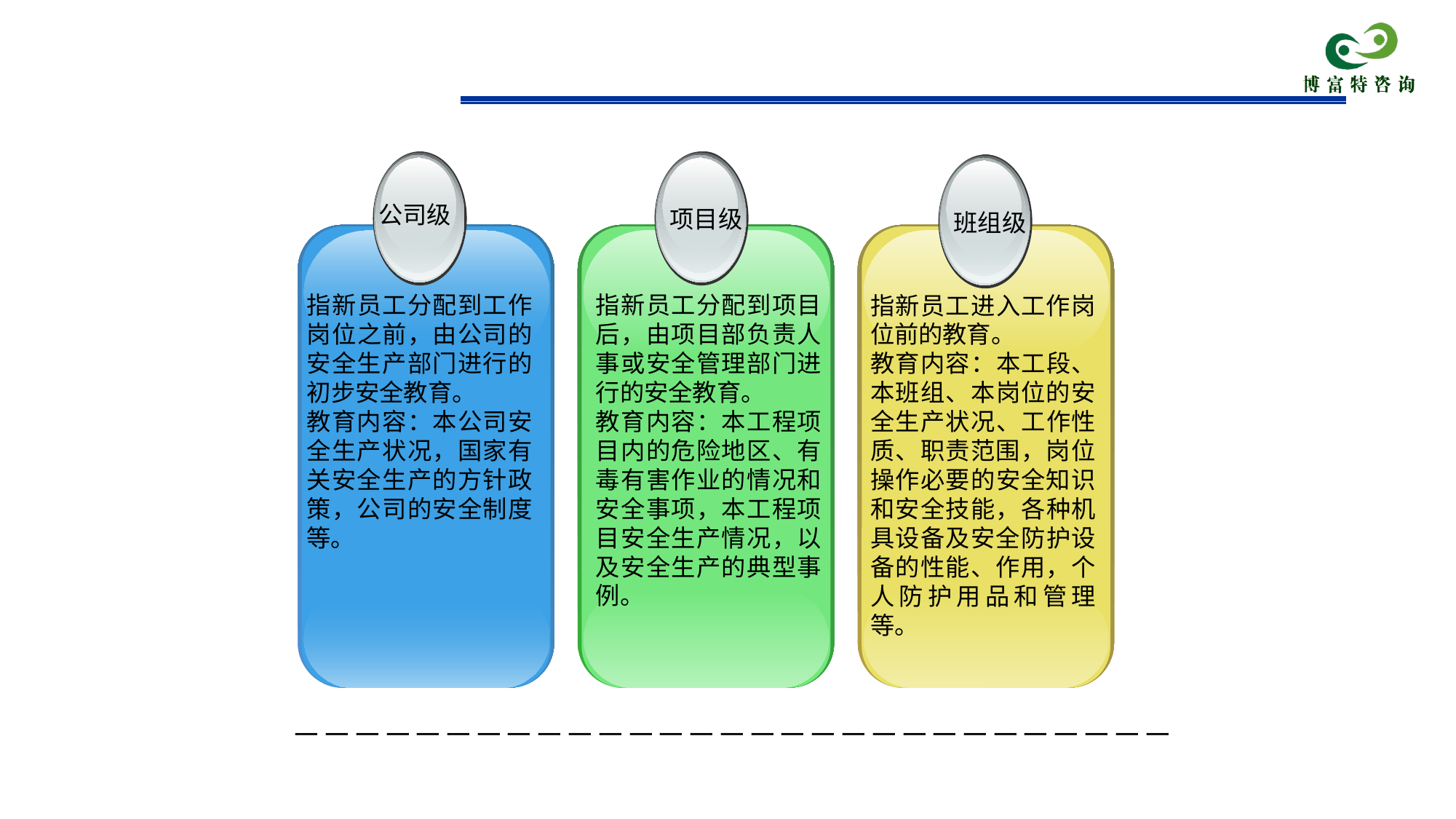

2

公司级

项目级
3

班组级

指新员工分配到工作岗位之前，由公司的安全生产部门进行的初步安全教育。
教育内容：本公司安全生产状况，国家有关安全生产的方针政策，公司的安全制度等。
指新员工分配到项目后，由项目部负责人事或安全管理部门进行的安全教育。
教育内容：本工程项目内的危险地区、有毒有害作业的情况和安全事项，本工程项目安全生产情况，以及安全生产的典型事例。
指新员工进入工作岗位前的教育。
教育内容：本工段、本班组、本岗位的安全生产状况、工作性质、职责范围，岗位操作必要的安全知识和安全技能，各种机具设备及安全防护设备的性能、作用，个人防护用品和管理等。

－－－－－－－－－－－－－－－－－－－－－－－－－－－－－